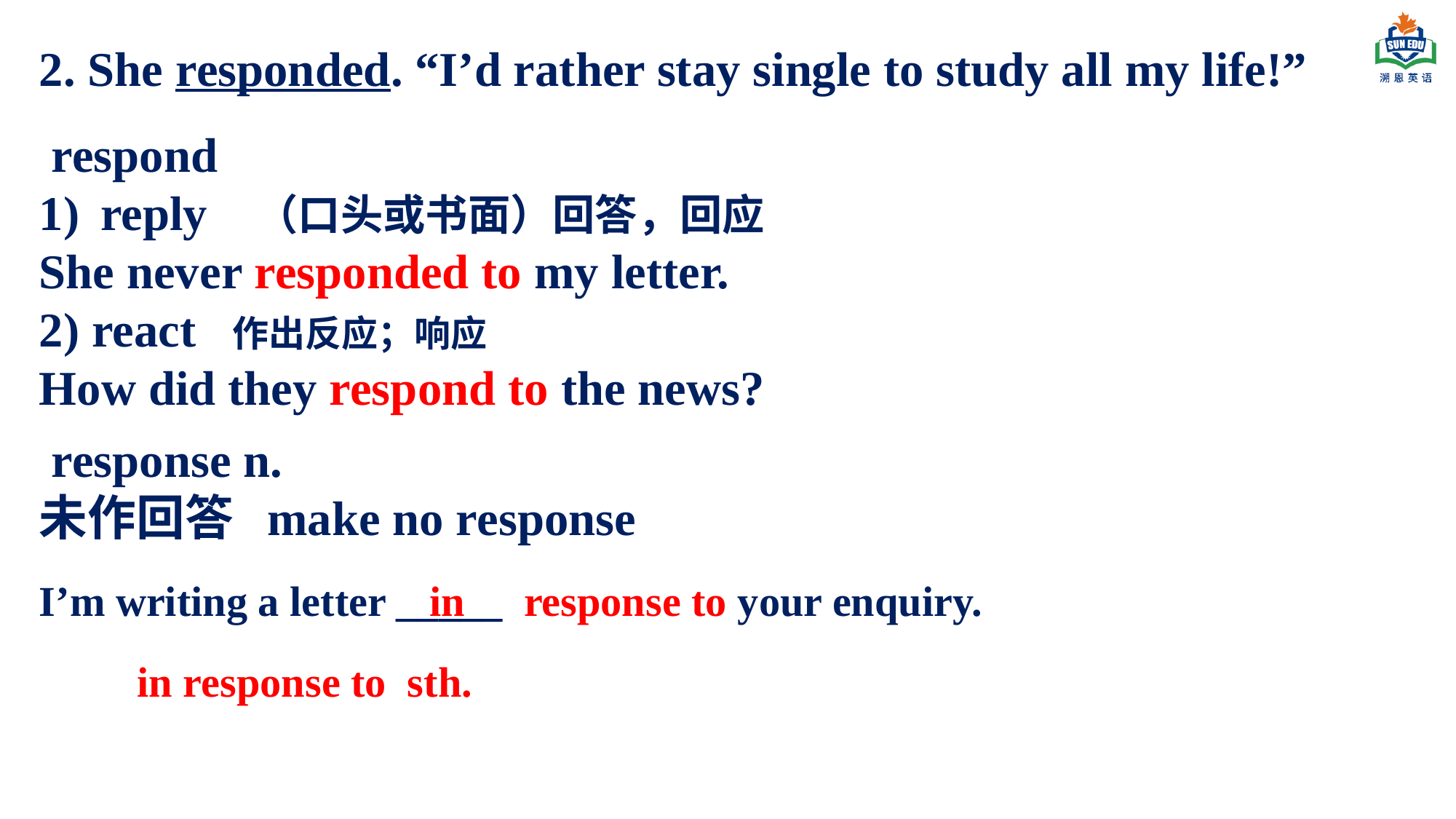

2. She responded. “I’d rather stay single to study all my life!”
 respond
reply   （口头或书面）回答，回应
She never responded to my letter.
2) react  作出反应；响应
How did they respond to the news?
 response n.
未作回答  make no response
I’m writing a letter _____  response to your enquiry.
in
in response to  sth.